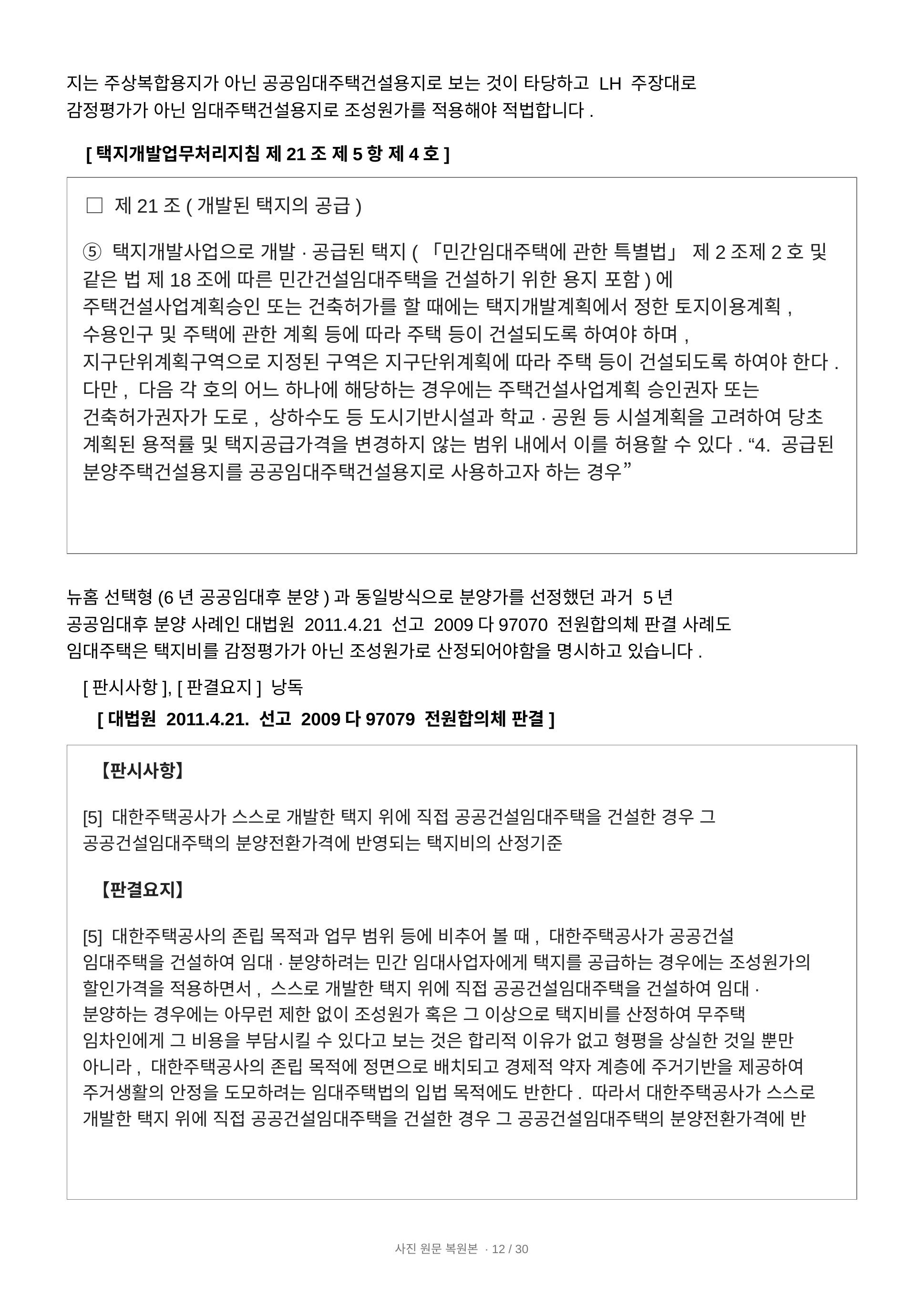

지는 주상복합용지가 아닌 공공임대주택건설용지로 보는 것이 타당하고 LH 주장대로 감정평가가 아닌 임대주택건설용지로 조성원가를 적용해야 적법합니다.
[택지개발업무처리지침 제21조 제5항 제4호]

□ 제21조(개발된 택지의 공급)
⑤ 택지개발사업으로 개발·공급된 택지(「민간임대주택에 관한 특별법」 제2조제2호 및 같은 법 제18조에 따른 민간건설임대주택을 건설하기 위한 용지 포함)에 주택건설사업계획승인 또는 건축허가를 할 때에는 택지개발계획에서 정한 토지이용계획, 수용인구 및 주택에 관한 계획 등에 따라 주택 등이 건설되도록 하여야 하며, 지구단위계획구역으로 지정된 구역은 지구단위계획에 따라 주택 등이 건설되도록 하여야 한다. 다만, 다음 각 호의 어느 하나에 해당하는 경우에는 주택건설사업계획 승인권자 또는 건축허가권자가 도로, 상하수도 등 도시기반시설과 학교·공원 등 시설계획을 고려하여 당초 계획된 용적률 및 택지공급가격을 변경하지 않는 범위 내에서 이를 허용할 수 있다. “4. 공급된 분양주택건설용지를 공공임대주택건설용지로 사용하고자 하는 경우”
뉴홈 선택형(6년 공공임대후 분양)과 동일방식으로 분양가를 선정했던 과거 5년 공공임대후 분양 사례인 대법원 2011.4.21 선고 2009다97070 전원합의체 판결 사례도 임대주택은 택지비를 감정평가가 아닌 조성원가로 산정되어야함을 명시하고 있습니다.
[판시사항], [판결요지] 낭독
[대법원 2011.4.21. 선고 2009다97079 전원합의체 판결]

【판시사항】
[5] 대한주택공사가 스스로 개발한 택지 위에 직접 공공건설임대주택을 건설한 경우 그 공공건설임대주택의 분양전환가격에 반영되는 택지비의 산정기준
【판결요지】
[5] 대한주택공사의 존립 목적과 업무 범위 등에 비추어 볼 때, 대한주택공사가 공공건설 임대주택을 건설하여 임대·분양하려는 민간 임대사업자에게 택지를 공급하는 경우에는 조성원가의 할인가격을 적용하면서, 스스로 개발한 택지 위에 직접 공공건설임대주택을 건설하여 임대·분양하는 경우에는 아무런 제한 없이 조성원가 혹은 그 이상으로 택지비를 산정하여 무주택 임차인에게 그 비용을 부담시킬 수 있다고 보는 것은 합리적 이유가 없고 형평을 상실한 것일 뿐만 아니라, 대한주택공사의 존립 목적에 정면으로 배치되고 경제적 약자 계층에 주거기반을 제공하여 주거생활의 안정을 도모하려는 임대주택법의 입법 목적에도 반한다. 따라서 대한주택공사가 스스로 개발한 택지 위에 직접 공공건설임대주택을 건설한 경우 그 공공건설임대주택의 분양전환가격에 반
사진 원문 복원본 · 12 / 30